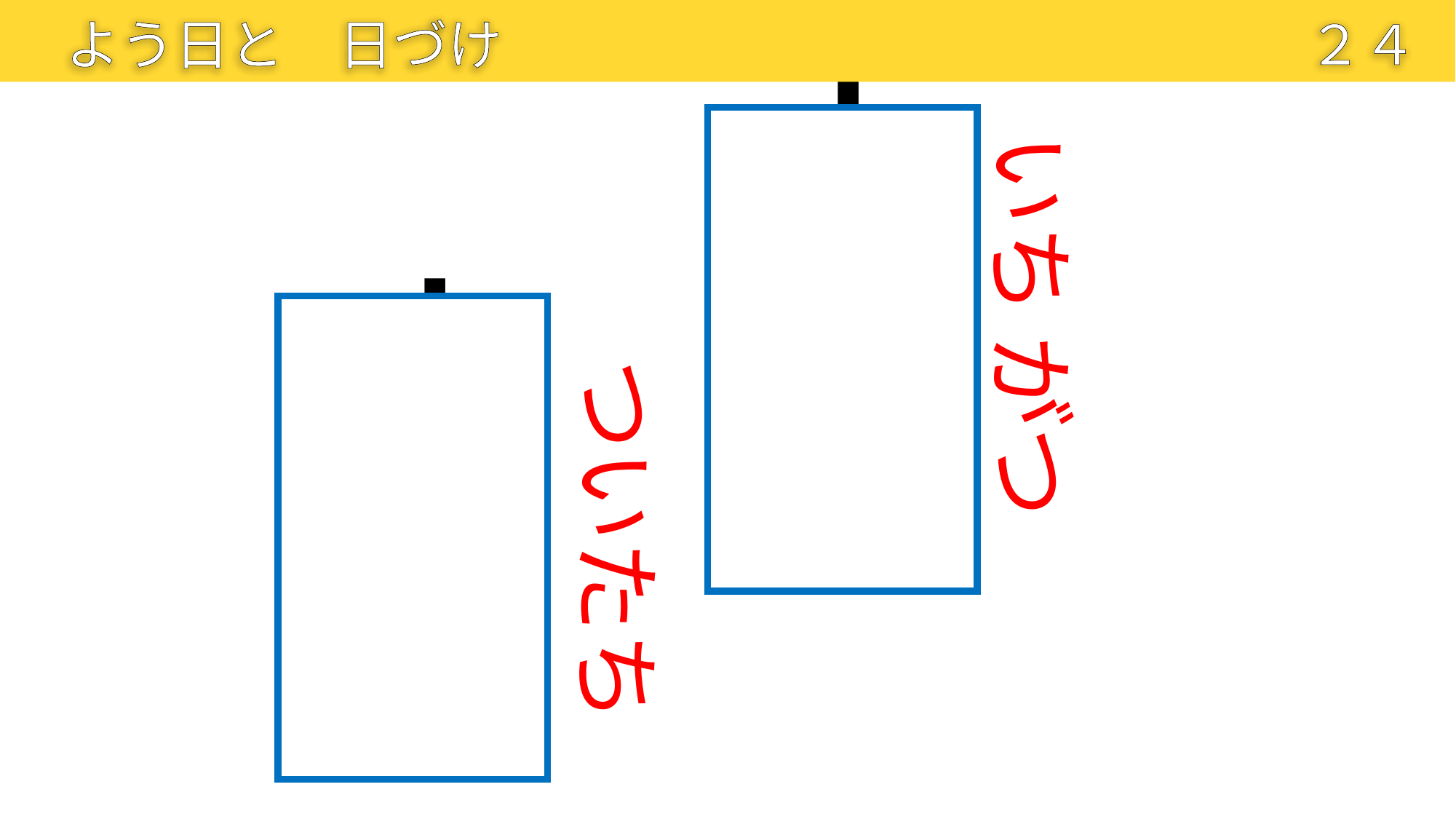

よう日と　日づけ
２４
一月

いち がつ
一日

ついたち